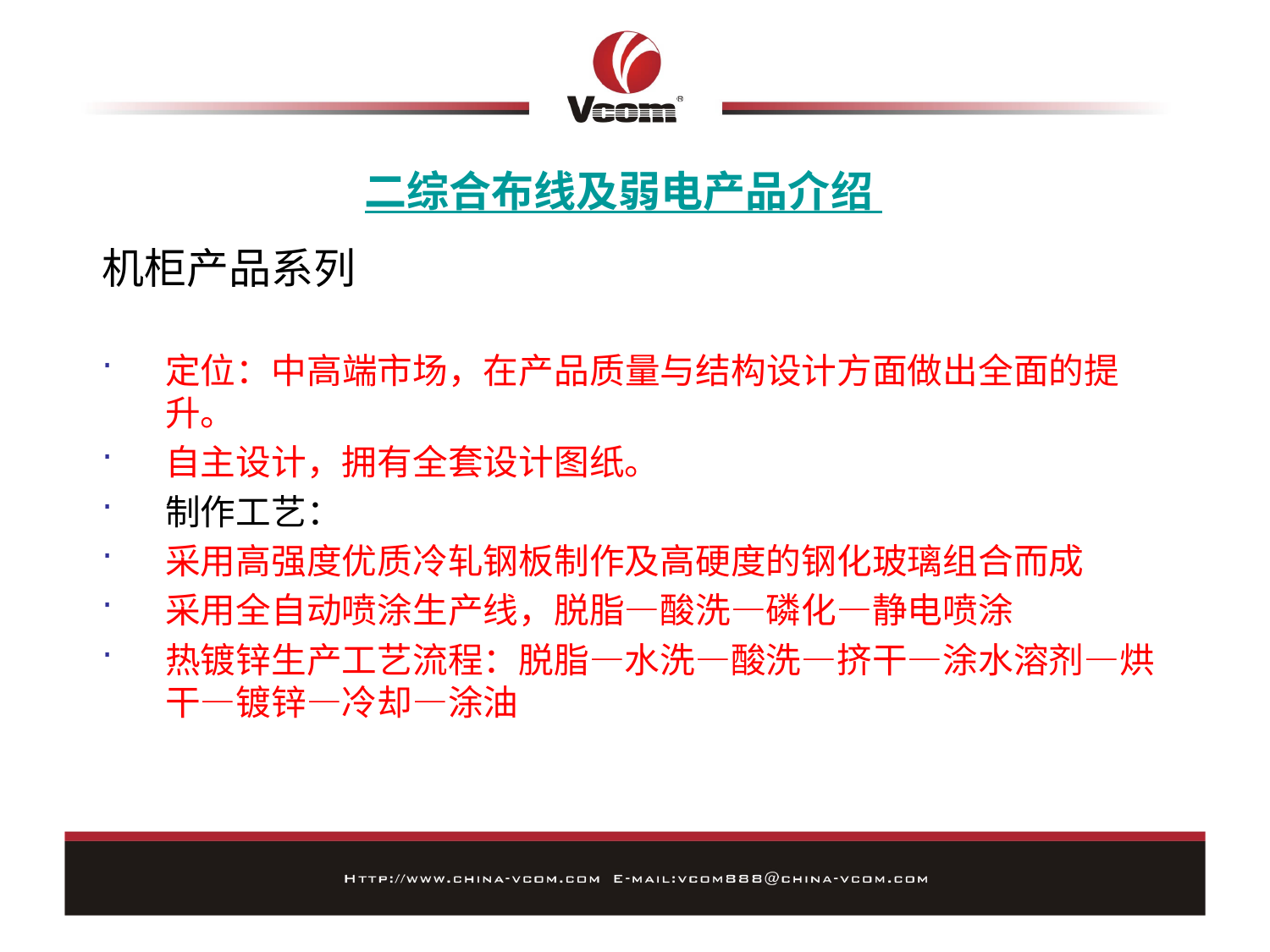

二综合布线及弱电产品介绍
机柜产品系列

定位：中高端市场，在产品质量与结构设计方面做出全面的提升。
自主设计，拥有全套设计图纸。
制作工艺：
采用高强度优质冷轧钢板制作及高硬度的钢化玻璃组合而成
采用全自动喷涂生产线，脱脂—酸洗—磷化—静电喷涂
热镀锌生产工艺流程：脱脂—水洗—酸洗—挤干—涂水溶剂—烘干—镀锌—冷却—涂油